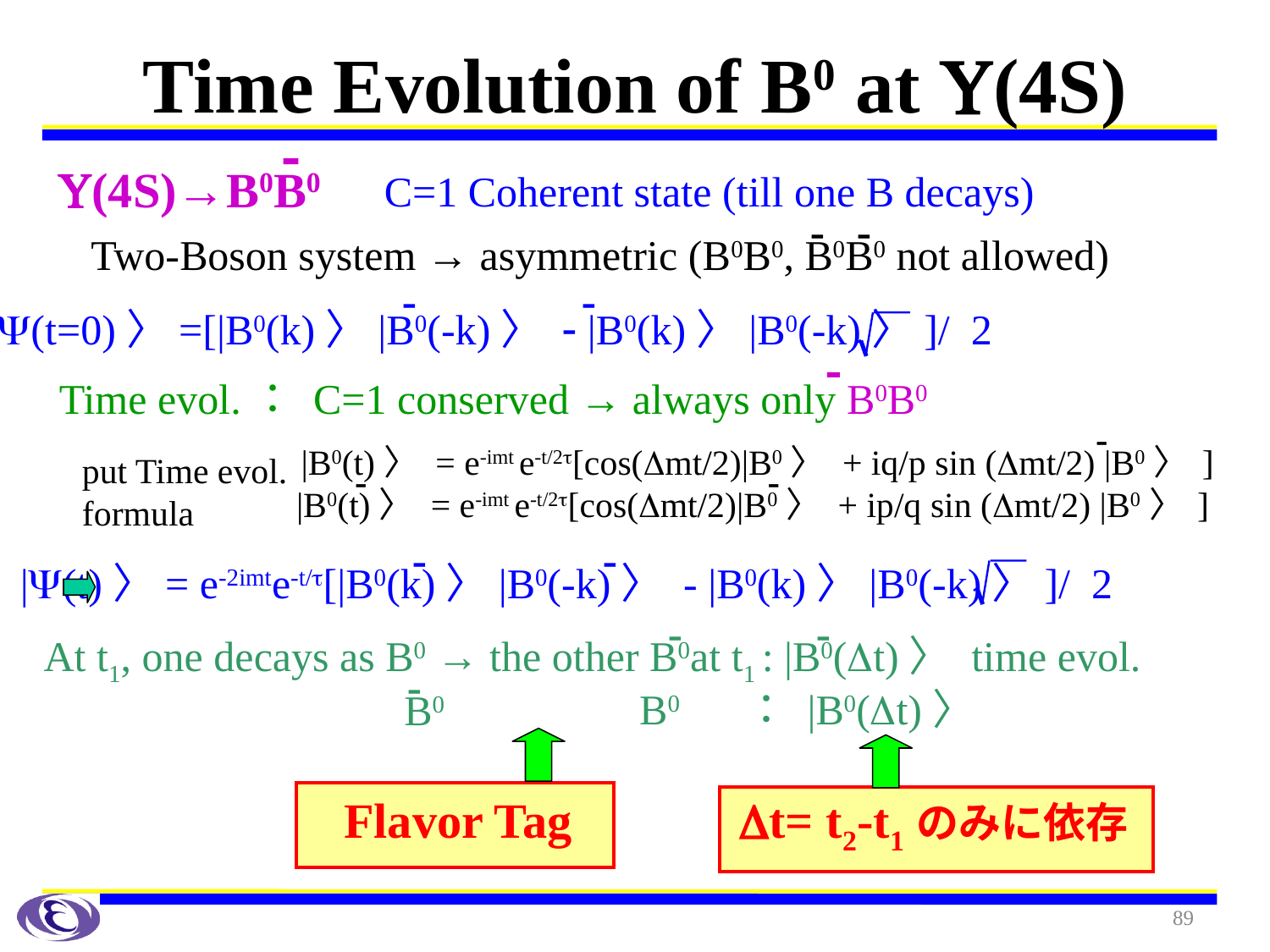

# Time Evolution of B0 at Υ(4S)
−
Υ(4S)→B0B0
C=1 Coherent state (till one B decays)
−
−
Two-Boson system → asymmetric (B0B0, B0B0 not allowed)
−
−
|Ψ(t=0)〉=[|B0(k)〉|B0(-k)〉 − |B0(k)〉|B0(-k)〉]/  2

−
Time evol.： C=1 conserved → always only B0B0
−
|B0(t)〉 = e-imt e-t/2τ[cos(Δmt/2)|B0〉 + iq/p sin (Δmt/2) |B0〉 ]
put Time evol.
formula
−
−
|B0(t)〉 = e-imt e-t/2τ[cos(Δmt/2)|B0〉 + ip/q sin (Δmt/2) |B0〉 ]
−
−
|Ψ(t)〉= e-2imte-t/τ[|B0(k)〉|B0(-k)〉 - |B0(k)〉|B0(-k)〉]/  2

−
−
At t1, one decays as B0 → the other B0at t1 : |B0(Δt)〉 time evol.
−
B0         ： |B0(Δt)〉
B0

Flavor Tag
Δt= t2-t1のみに依存

89